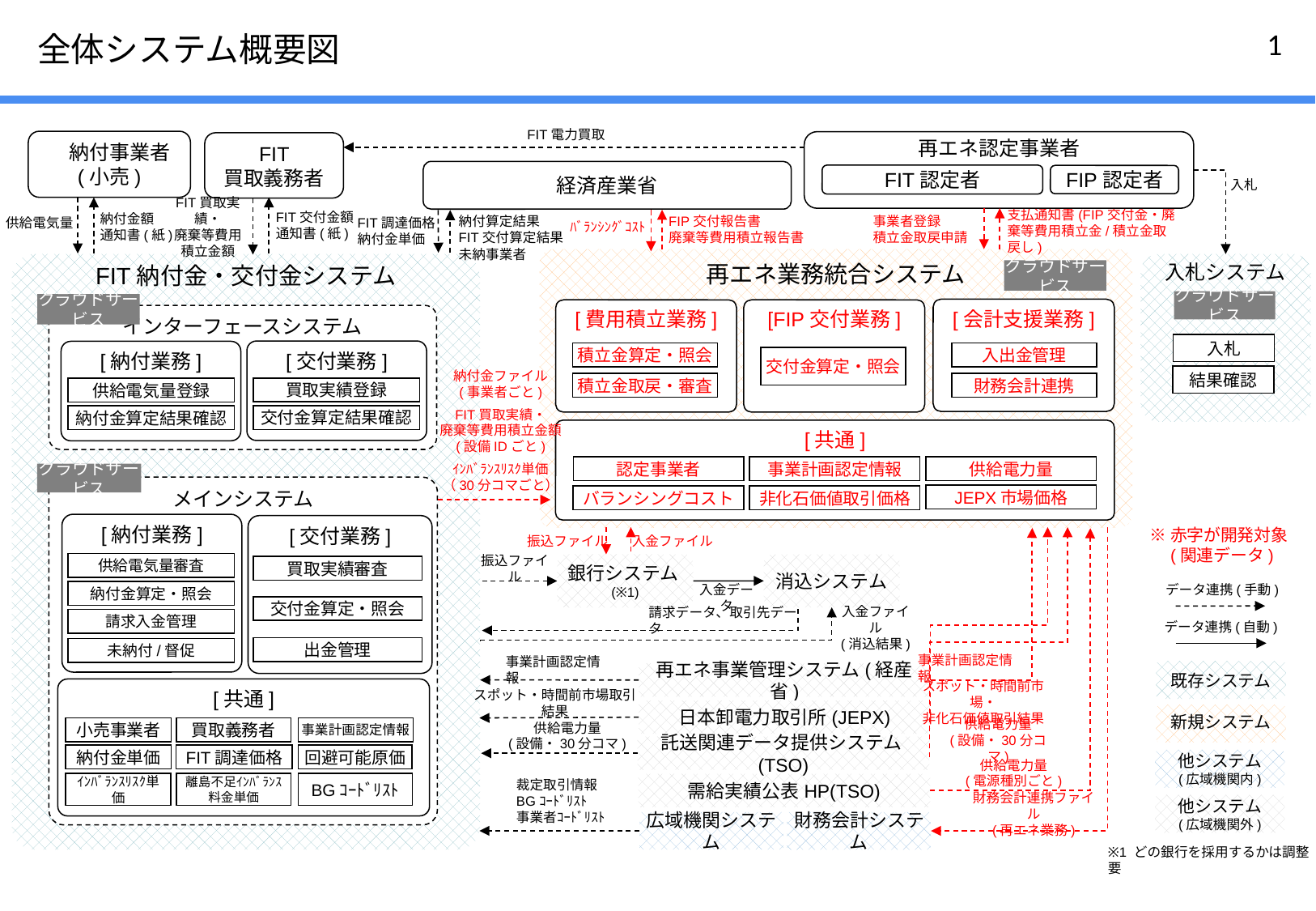

# 全体システム概要図
FIT電力買取
　納付事業者
(小売)
再エネ認定事業者
FIT
買取義務者
経済産業省
FIT認定者
FIP認定者
入札
FIT交付金額
通知書(紙)
FIT買取実績・
廃棄等費用
積立金額
供給電気量
事業者登録
積立金取戻申請
支払通知書(FIP交付金・廃棄等費用積立金/積立金取戻し)
納付金額
通知書(紙)
納付算定結果
FIT交付算定結果
未納事業者
FIP交付報告書
廃棄等費用積立報告書
ﾊﾞﾗﾝｼﾝｸﾞｺｽﾄ
FIT調達価格
納付金単価
再エネ業務統合システム
FIT納付金・交付金システム
入札システム
クラウドサービス
クラウドサービス
クラウドサービス
[会計支援業務]
[費用積立業務]
[FIP交付業務]
インターフェースシステム
入札
[交付業務]
[納付業務]
積立金算定・照会
入出金管理
交付金算定・照会
納付金ファイル
(事業者ごと)

FIT買取実績・
廃棄等費用積立金額
(設備IDごと)

ｲﾝﾊﾞﾗﾝｽﾘｽｸ単価
（30分コマごと）
結果確認
積立金取戻・審査
財務会計連携
買取実績登録
供給電気量登録
交付金算定結果確認
納付金算定結果確認
[共通]
供給電力量
認定事業者
事業計画認定情報
クラウドサービス
メインシステム
JEPX市場価格
バランシングコスト
非化石価値取引価格
[納付業務]
[交付業務]
※赤字が開発対象
　(関連データ)
振込ファイル
入金ファイル
供給電気量審査
銀行システム(※1)
消込システム
振込ファイル
買取実績審査
データ連携(手動)
納付金算定・照会
入金データ
交付金算定・照会
請求入金管理
請求データ、取引先データ
入金ファイル
(消込結果)
データ連携(自動)
出金管理
未納付/督促
事業計画認定情報
既存システム
事業計画認定情報
再エネ事業管理システム(経産省)
[共通]
スポット・時間前市場・
非化石価値取引結果
スポット・時間前市場取引結果
日本卸電力取引所(JEPX)
新規システム
小売事業者
買取義務者
事業計画認定情報
供給電力量
(設備・30分コマ)
供給電力量
(設備・30分コマ)
託送関連データ提供システム(TSO)
納付金単価
FIT調達価格
回避可能原価
他システム
(広域機関内)
供給電力量
(電源種別ごと)
ｲﾝﾊﾞﾗﾝｽﾘｽｸ単価
離島不足ｲﾝﾊﾞﾗﾝｽ
料金単価
BGｺｰﾄﾞﾘｽﾄ
需給実績公表HP(TSO)
裁定取引情報
BGｺｰﾄﾞﾘｽﾄ
事業者ｺｰﾄﾞﾘｽﾄ
他システム
(広域機関外)
財務会計連携ファイル
(再エネ業務)
広域機関システム
財務会計システム
※1 どの銀行を採用するかは調整要